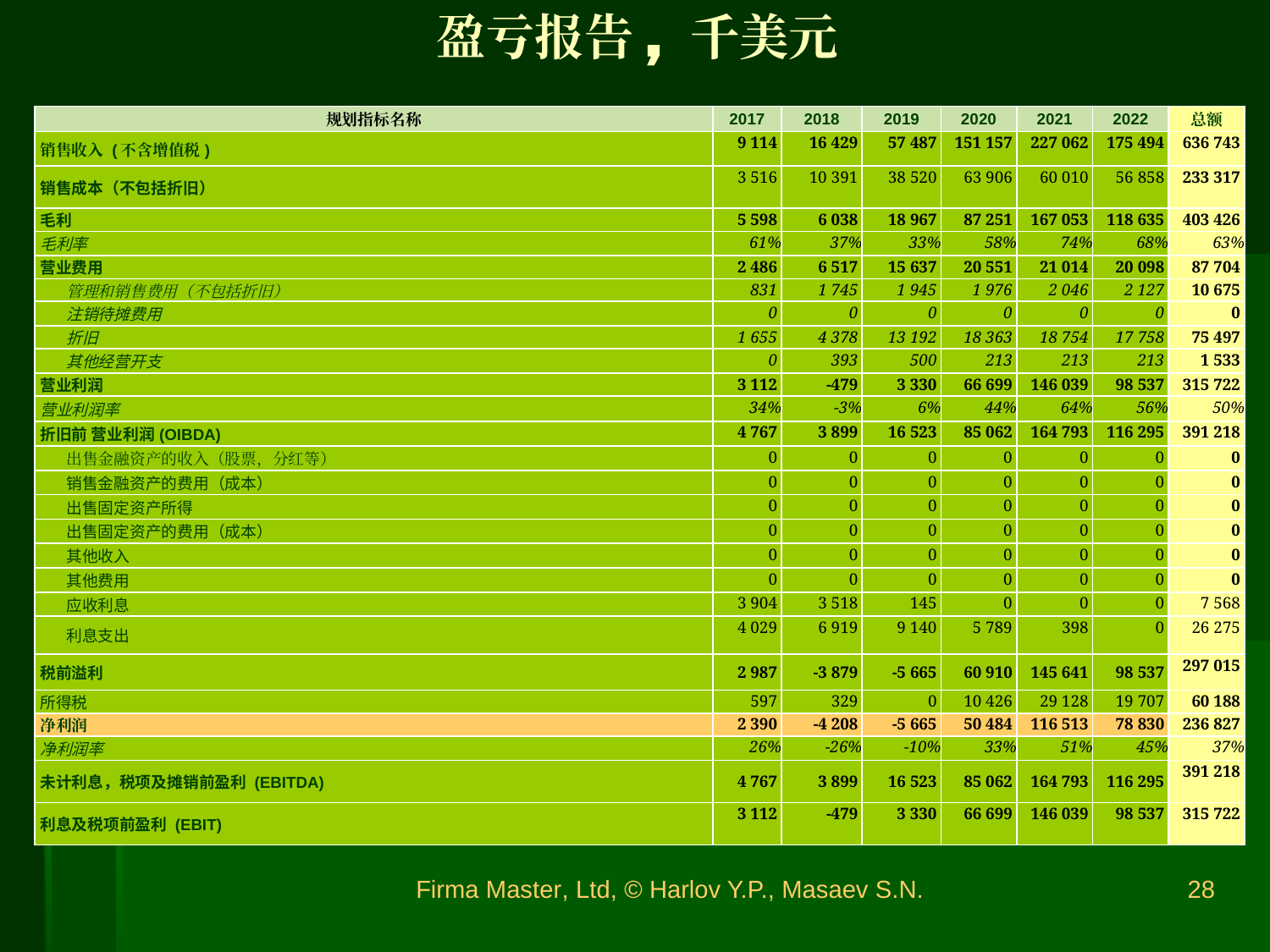

盈亏报告, 千美元
| 规划指标名称 | 2017 | 2018 | 2019 | 2020 | 2021 | 2022 | 总额 |
| --- | --- | --- | --- | --- | --- | --- | --- |
| 销售收入 (不含增值税) | 9 114 | 16 429 | 57 487 | 151 157 | 227 062 | 175 494 | 636 743 |
| 销售成本（不包括折旧） | 3 516 | 10 391 | 38 520 | 63 906 | 60 010 | 56 858 | 233 317 |
| 毛利 | 5 598 | 6 038 | 18 967 | 87 251 | 167 053 | 118 635 | 403 426 |
| 毛利率 | 61% | 37% | 33% | 58% | 74% | 68% | 63% |
| 营业费用 | 2 486 | 6 517 | 15 637 | 20 551 | 21 014 | 20 098 | 87 704 |
| 管理和销售费用（不包括折旧） | 831 | 1 745 | 1 945 | 1 976 | 2 046 | 2 127 | 10 675 |
| 注销待摊费用 | 0 | 0 | 0 | 0 | 0 | 0 | 0 |
| 折旧 | 1 655 | 4 378 | 13 192 | 18 363 | 18 754 | 17 758 | 75 497 |
| 其他经营开支 | 0 | 393 | 500 | 213 | 213 | 213 | 1 533 |
| 营业利润 | 3 112 | -479 | 3 330 | 66 699 | 146 039 | 98 537 | 315 722 |
| 营业利润率 | 34% | -3% | 6% | 44% | 64% | 56% | 50% |
| 折旧前 营业利润(OIBDA) | 4 767 | 3 899 | 16 523 | 85 062 | 164 793 | 116 295 | 391 218 |
| 出售金融资产的收入（股票，分红等） | 0 | 0 | 0 | 0 | 0 | 0 | 0 |
| 销售金融资产的费用（成本） | 0 | 0 | 0 | 0 | 0 | 0 | 0 |
| 出售固定资产所得 | 0 | 0 | 0 | 0 | 0 | 0 | 0 |
| 出售固定资产的费用（成本） | 0 | 0 | 0 | 0 | 0 | 0 | 0 |
| 其他收入 | 0 | 0 | 0 | 0 | 0 | 0 | 0 |
| 其他费用 | 0 | 0 | 0 | 0 | 0 | 0 | 0 |
| 应收利息 | 3 904 | 3 518 | 145 | 0 | 0 | 0 | 7 568 |
| 利息支出 | 4 029 | 6 919 | 9 140 | 5 789 | 398 | 0 | 26 275 |
| 税前溢利 | 2 987 | -3 879 | -5 665 | 60 910 | 145 641 | 98 537 | 297 015 |
| 所得税 | 597 | 329 | 0 | 10 426 | 29 128 | 19 707 | 60 188 |
| 净利润 | 2 390 | -4 208 | -5 665 | 50 484 | 116 513 | 78 830 | 236 827 |
| 净利润率 | 26% | -26% | -10% | 33% | 51% | 45% | 37% |
| 未计利息，税项及摊销前盈利 (EBITDA) | 4 767 | 3 899 | 16 523 | 85 062 | 164 793 | 116 295 | 391 218 |
| 利息及税项前盈利 (EBIT) | 3 112 | -479 | 3 330 | 66 699 | 146 039 | 98 537 | 315 722 |
Firma Master, Ltd, © Harlov Y.P., Masaev S.N.
28